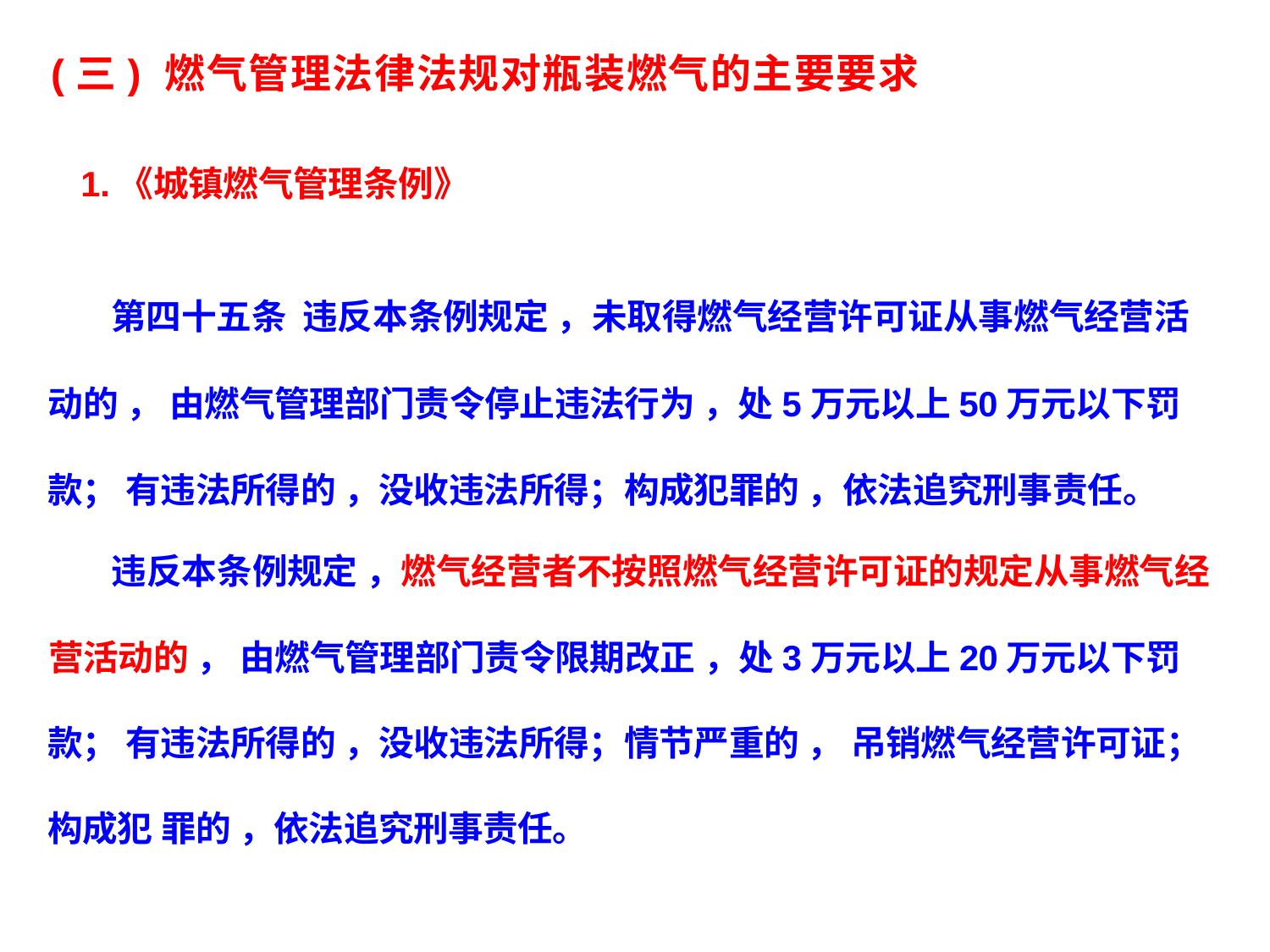

(三) 燃气管理法律法规对瓶装燃气的主要要求
1.《城镇燃气管理条例》

第四十五条  违反本条例规定 ，未取得燃气经营许可证从事燃气经营活
动的 ， 由燃气管理部门责令停止违法行为 ，处5万元以上50万元以下罚款； 有违法所得的 ，没收违法所得；构成犯罪的 ，依法追究刑事责任。

违反本条例规定 ，燃气经营者不按照燃气经营许可证的规定从事燃气经
营活动的 ， 由燃气管理部门责令限期改正 ，处3万元以上20万元以下罚款； 有违法所得的 ，没收违法所得；情节严重的 ， 吊销燃气经营许可证；构成犯 罪的 ，依法追究刑事责任。